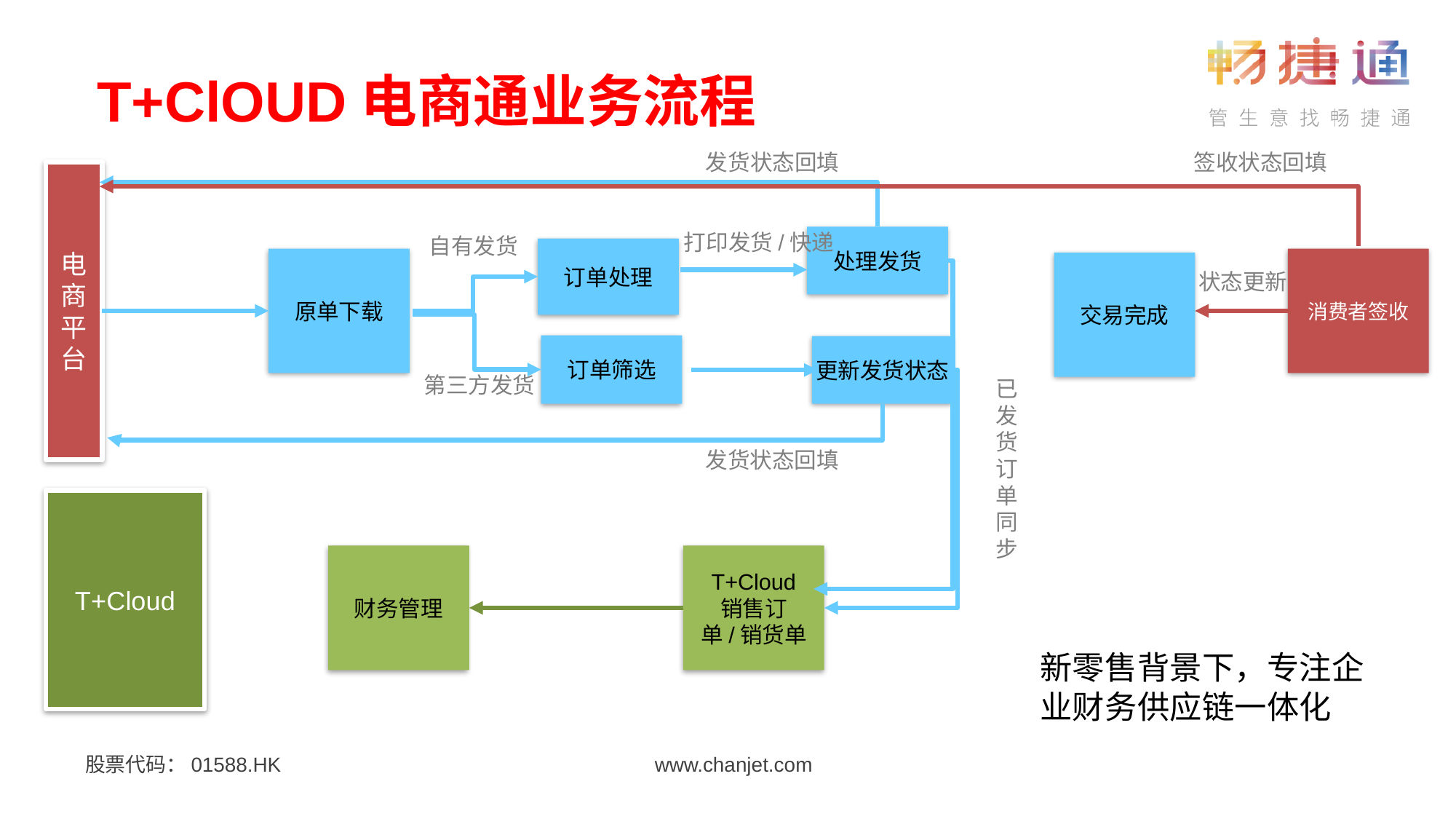

T+ClOUD电商通业务流程
发货状态回填
签收状态回填
电商平台
打印发货/快递
处理发货
自有发货
订单处理
原单下载
消费者签收
交易完成
状态更新
订单筛选
更新发货状态
第三方发货
已
发
货
订
单
同
步
发货状态回填
T+Cloud
财务管理
T+Cloud
销售订单/销货单
新零售背景下，专注企业财务供应链一体化